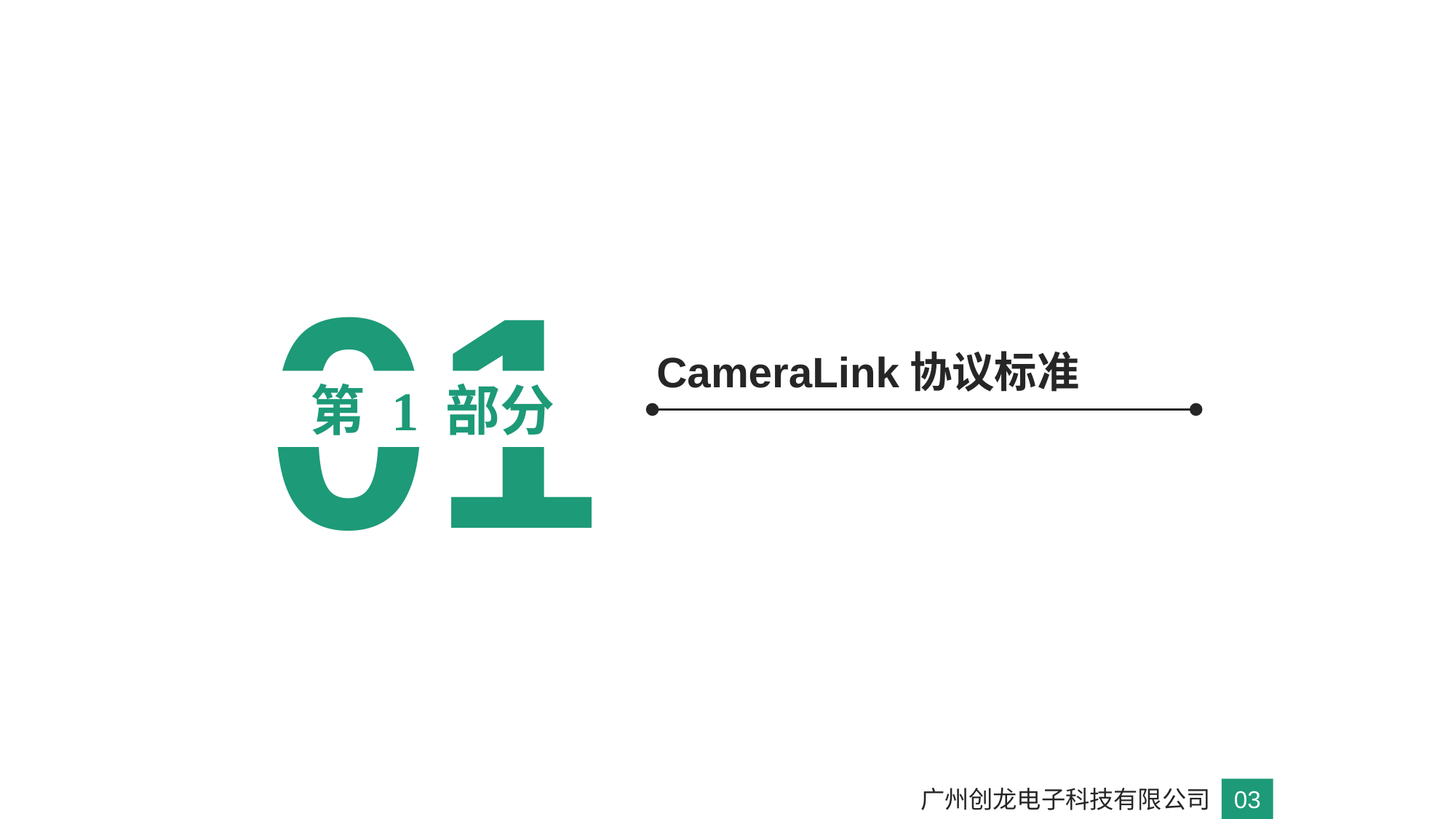

01
CameraLink协议标准
第 1 部分

广州创龙电子科技有限公司
03